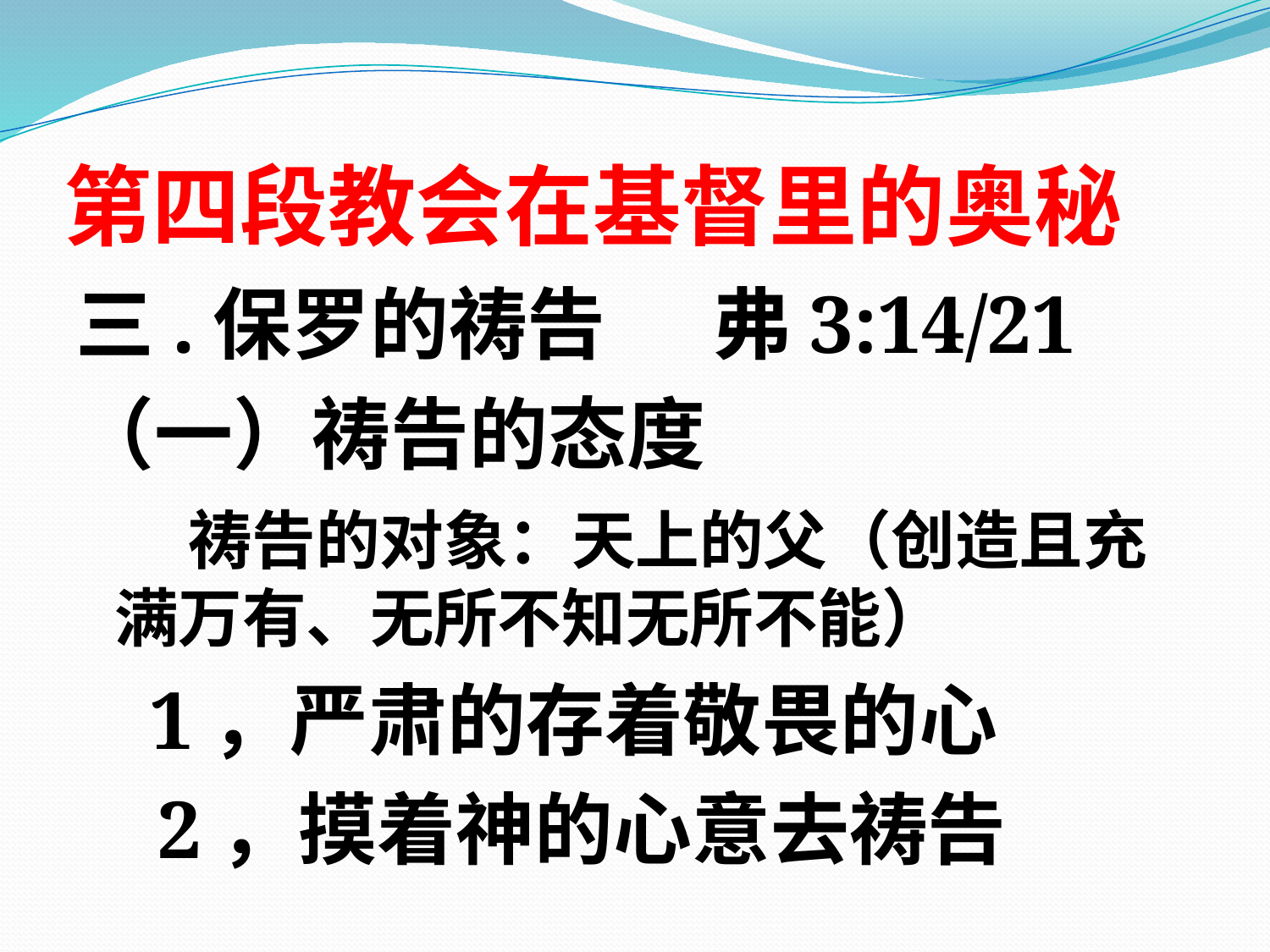

# 第四段教会在基督里的奥秘
三.保罗的祷告      弗3:14/21
（一）祷告的态度
      祷告的对象：天上的父（创造且充满万有、无所不知无所不能）
    1，严肃的存着敬畏的心
    2，摸着神的心意去祷告